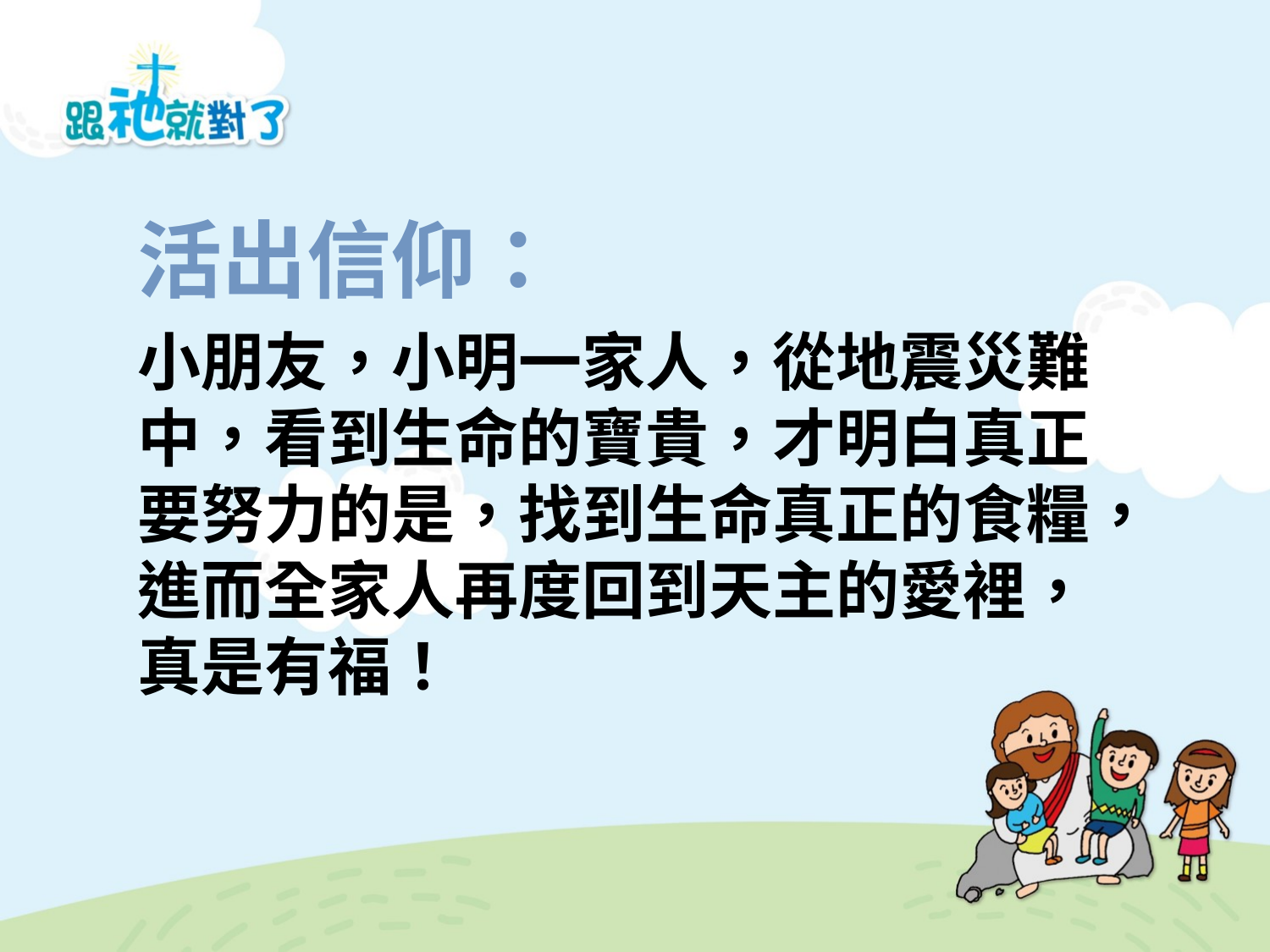

活出信仰：
小朋友，小明一家人，從地震災難中，看到生命的寶貴，才明白真正要努力的是，找到生命真正的食糧，進而全家人再度回到天主的愛裡，真是有福！